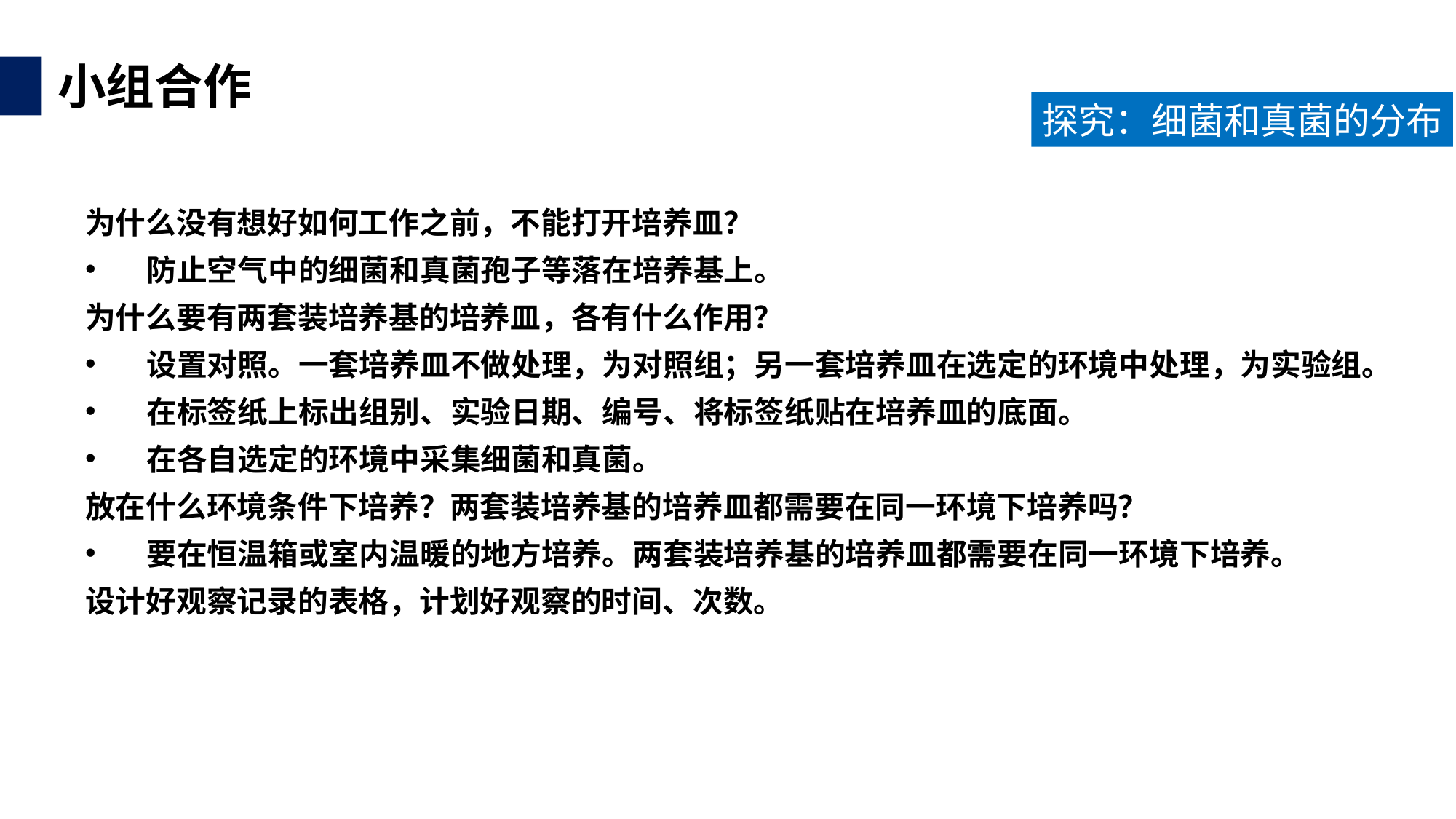

小组合作

探究：细菌和真菌的分布
为什么没有想好如何工作之前，不能打开培养皿？
防止空气中的细菌和真菌孢子等落在培养基上。
为什么要有两套装培养基的培养皿，各有什么作用？
设置对照。一套培养皿不做处理，为对照组；另一套培养皿在选定的环境中处理，为实验组。
在标签纸上标出组别、实验日期、编号、将标签纸贴在培养皿的底面。
在各自选定的环境中采集细菌和真菌。
放在什么环境条件下培养？两套装培养基的培养皿都需要在同一环境下培养吗？
要在恒温箱或室内温暖的地方培养。两套装培养基的培养皿都需要在同一环境下培养。
设计好观察记录的表格，计划好观察的时间、次数。